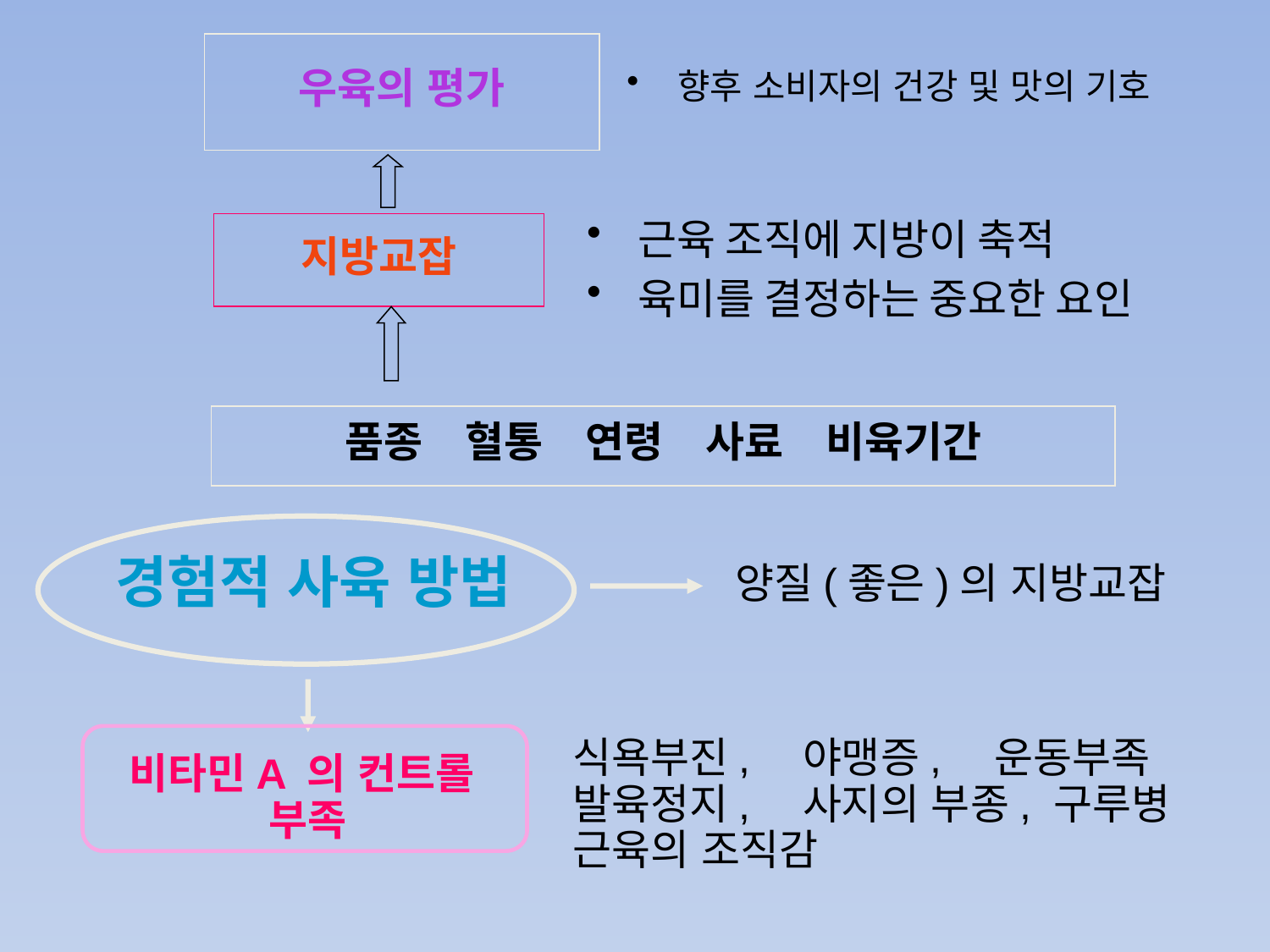

우육의 평가
향후 소비자의 건강 및 맛의 기호

근육 조직에 지방이 축적
육미를 결정하는 중요한 요인
지방교잡

품종　혈통　연령　사료　비육기간

경험적 사육 방법
양질(좋은)의 지방교잡

식욕부진,　야맹증,　운동부족
발육정지,　사지의 부종, 구루병
근육의 조직감
비타민A 의 컨트롤
부족